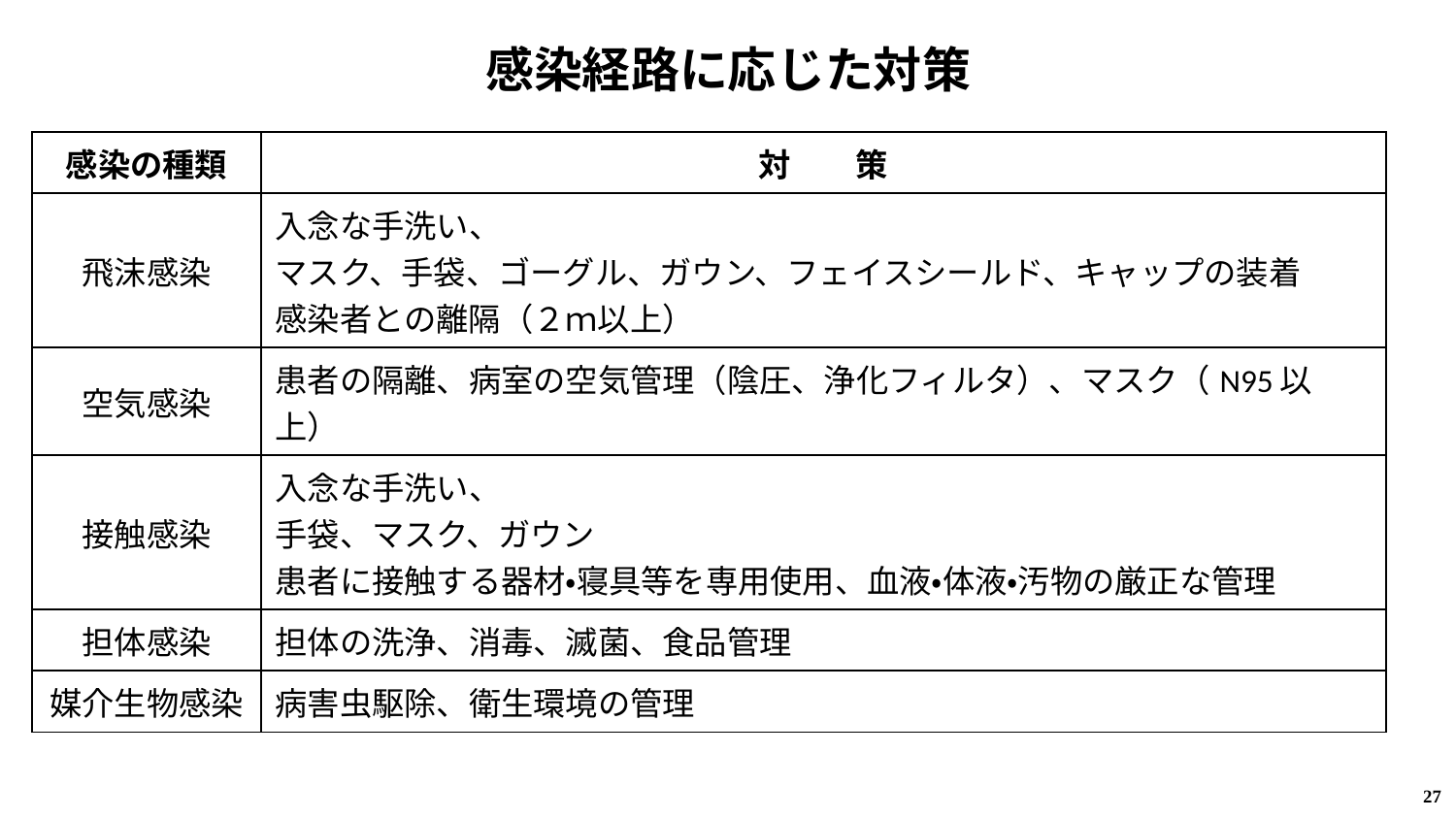

# 感染経路に応じた対策
| 感染の種類 | 対　　策 |
| --- | --- |
| 飛沫感染 | 入念な手洗い、 マスク、手袋、ゴーグル、ガウン、フェイスシールド、キャップの装着 感染者との離隔（２ｍ以上） |
| 空気感染 | 患者の隔離、病室の空気管理（陰圧、浄化フィルタ）、マスク（N95以上） |
| 接触感染 | 入念な手洗い、 手袋、マスク、ガウン 患者に接触する器材・寝具等を専用使用、血液・体液・汚物の厳正な管理 |
| 担体感染 | 担体の洗浄、消毒、滅菌、食品管理 |
| 媒介生物感染 | 病害虫駆除、衛生環境の管理 |
27